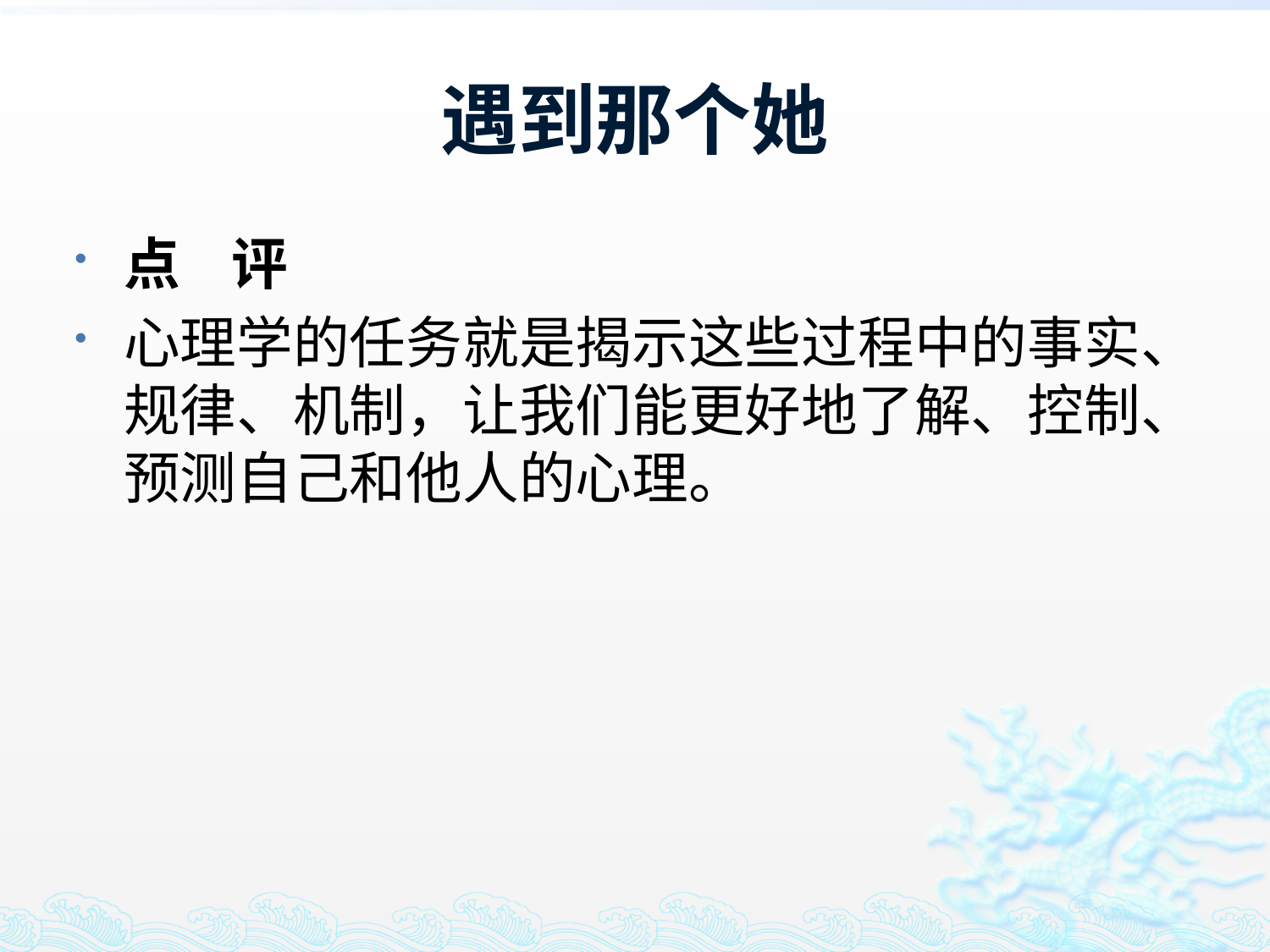

# 遇到那个她
点    评
心理学的任务就是揭示这些过程中的事实、规律、机制，让我们能更好地了解、控制、预测自己和他人的心理。